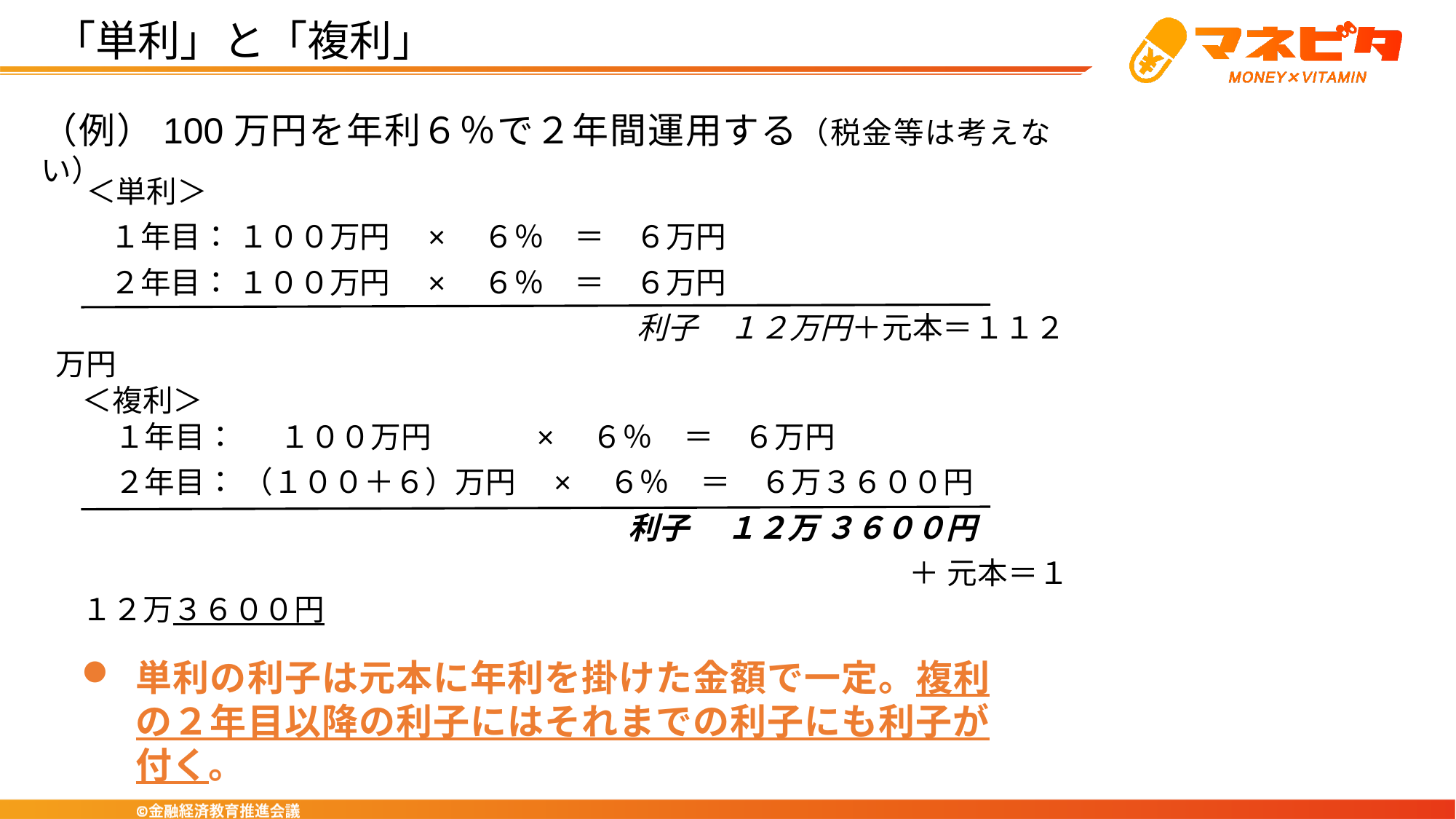

「単利」と「複利」
（例）100万円を年利６％で２年間運用する（税金等は考えない）

　＜単利＞
１年目： １００万円　×　６％　＝　６万円
２年目： １００万円　×　６％　＝　６万円
　　　　　　　　　　　　　　　　　　　利子　１２万円＋元本＝１１２万円

＜複利＞
１年目： 　 １００万円　　　 ×　６％　＝　６万円
２年目： （１００＋６）万円　×　６％　＝　６万３６００円
　　　　　　　　　　　　　　　　　　利子　 １２万 ３６００円
　　　　　　　　　　　　　　　　　　　　　　　　　　　＋ 元本＝１１２万３６００円

単利の利子は元本に年利を掛けた金額で一定。複利の２年目以降の利子にはそれまでの利子にも利子が付く。